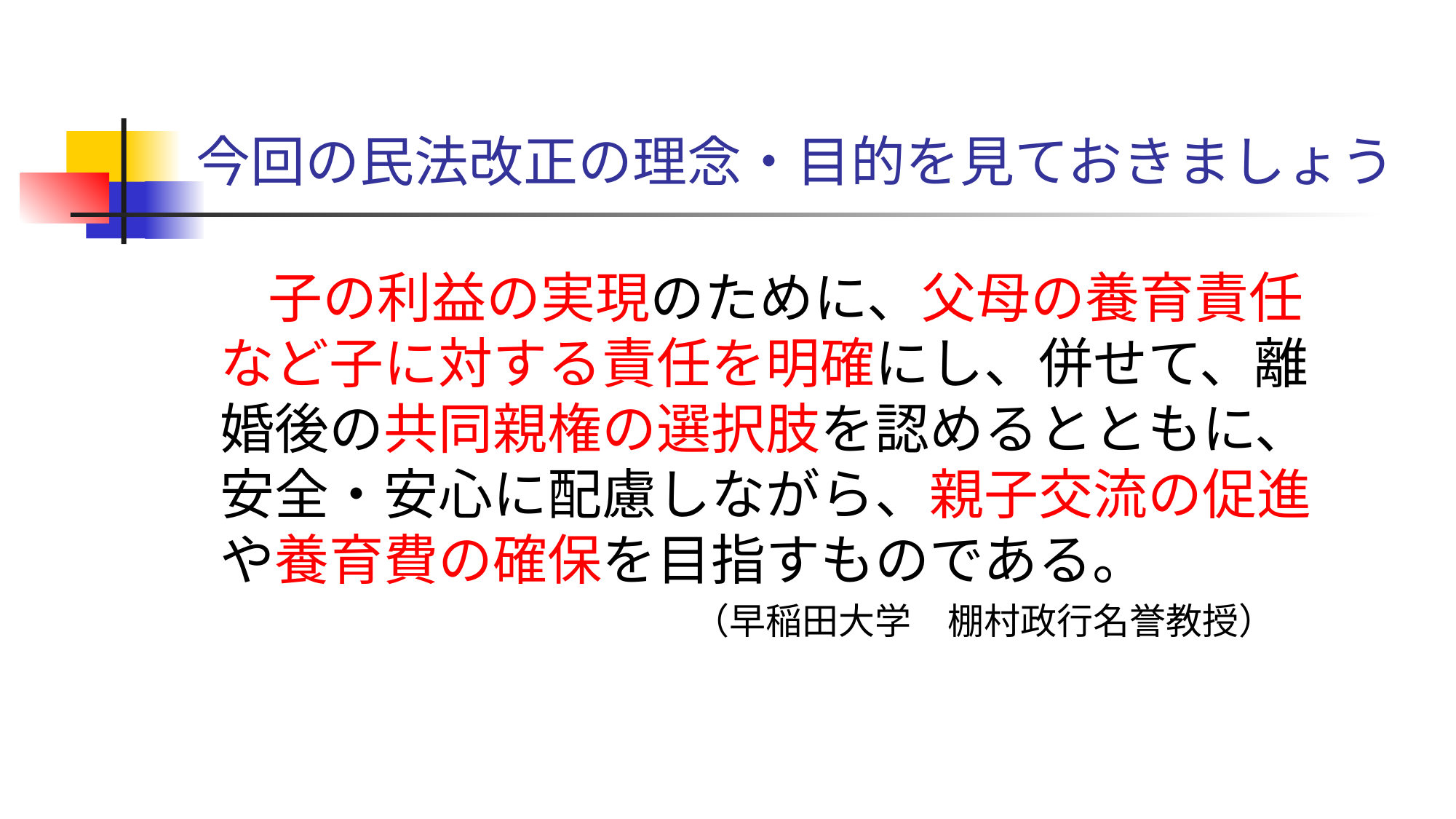

# 今回の民法改正の理念・目的を見ておきましょう
　子の利益の実現のために、父母の養育責任など子に対する責任を明確にし、併せて、離婚後の共同親権の選択肢を認めるとともに、安全・安心に配慮しながら、親子交流の促進や養育費の確保を目指すものである。
　　　　　　　　　　　　　（早稲田大学　棚村政行名誉教授）